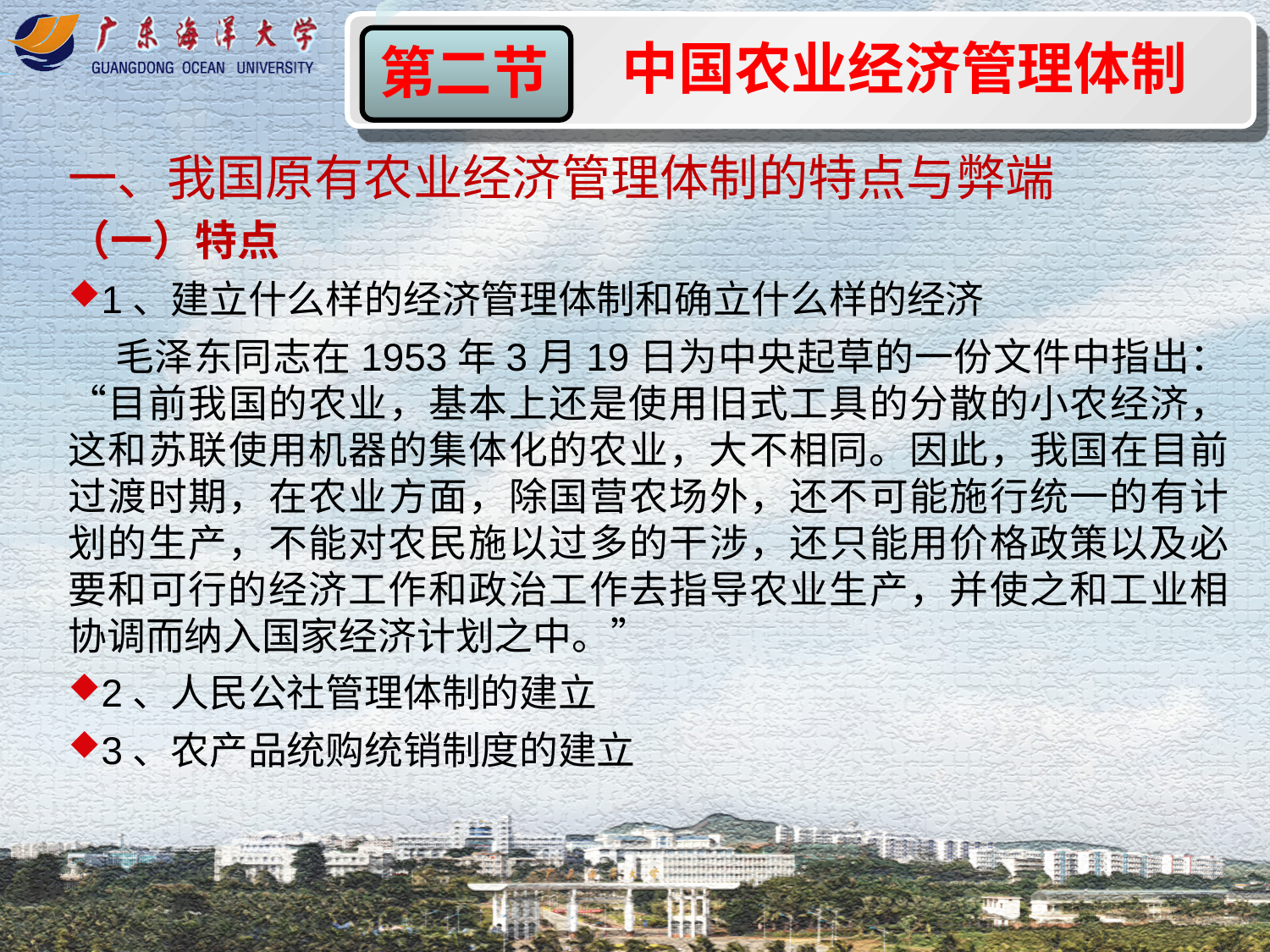

中国农业经济管理体制

第二节
一、我国原有农业经济管理体制的特点与弊端
（一）特点
1、建立什么样的经济管理体制和确立什么样的经济
    毛泽东同志在1953年3月19日为中央起草的一份文件中指出：“目前我国的农业，基本上还是使用旧式工具的分散的小农经济，这和苏联使用机器的集体化的农业，大不相同。因此，我国在目前过渡时期，在农业方面，除国营农场外，还不可能施行统一的有计划的生产，不能对农民施以过多的干涉，还只能用价格政策以及必要和可行的经济工作和政治工作去指导农业生产，并使之和工业相协调而纳入国家经济计划之中。”
2、人民公社管理体制的建立
3、农产品统购统销制度的建立